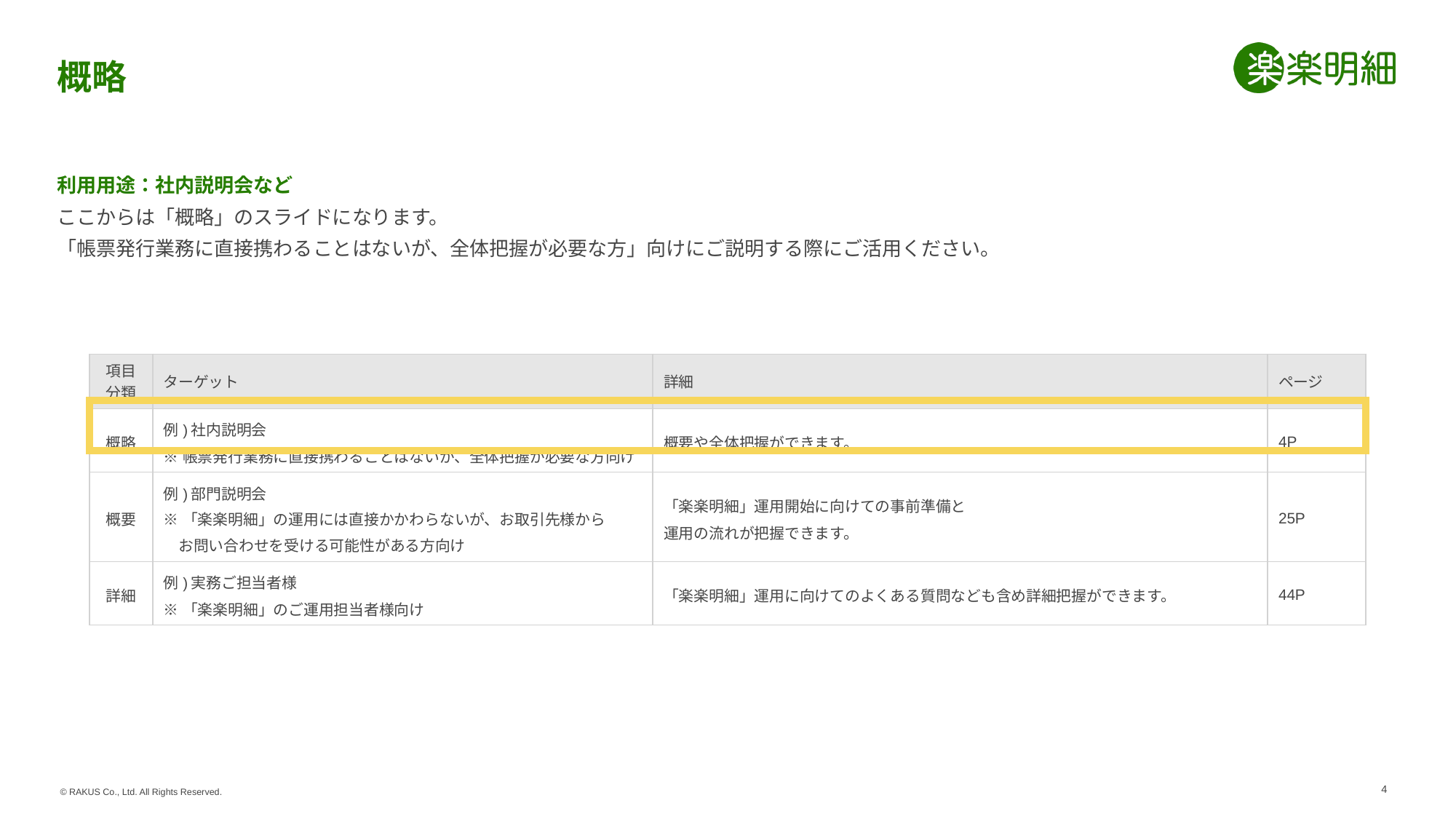

# 概略
利用用途：社内説明会など
ここからは「概略」のスライドになります。
「帳票発行業務に直接携わることはないが、全体把握が必要な方」向けにご説明する際にご活用ください。
| 項目分類 | ターゲット | 詳細 | ページ |
| --- | --- | --- | --- |
| 概略 | 例)社内説明会 ※帳票発行業務に直接携わることはないが、全体把握が必要な方向け | 概要や全体把握ができます。 | 4P |
| 概要 | 例)部門説明会 ※「楽楽明細」の運用には直接かかわらないが、お取引先様から 　お問い合わせを受ける可能性がある方向け | 「楽楽明細」運用開始に向けての事前準備と 運用の流れが把握できます。 | 25P |
| 詳細 | 例)実務ご担当者様 ※「楽楽明細」のご運用担当者様向け | 「楽楽明細」運用に向けてのよくある質問なども含め詳細把握ができます。 | 44P |

4